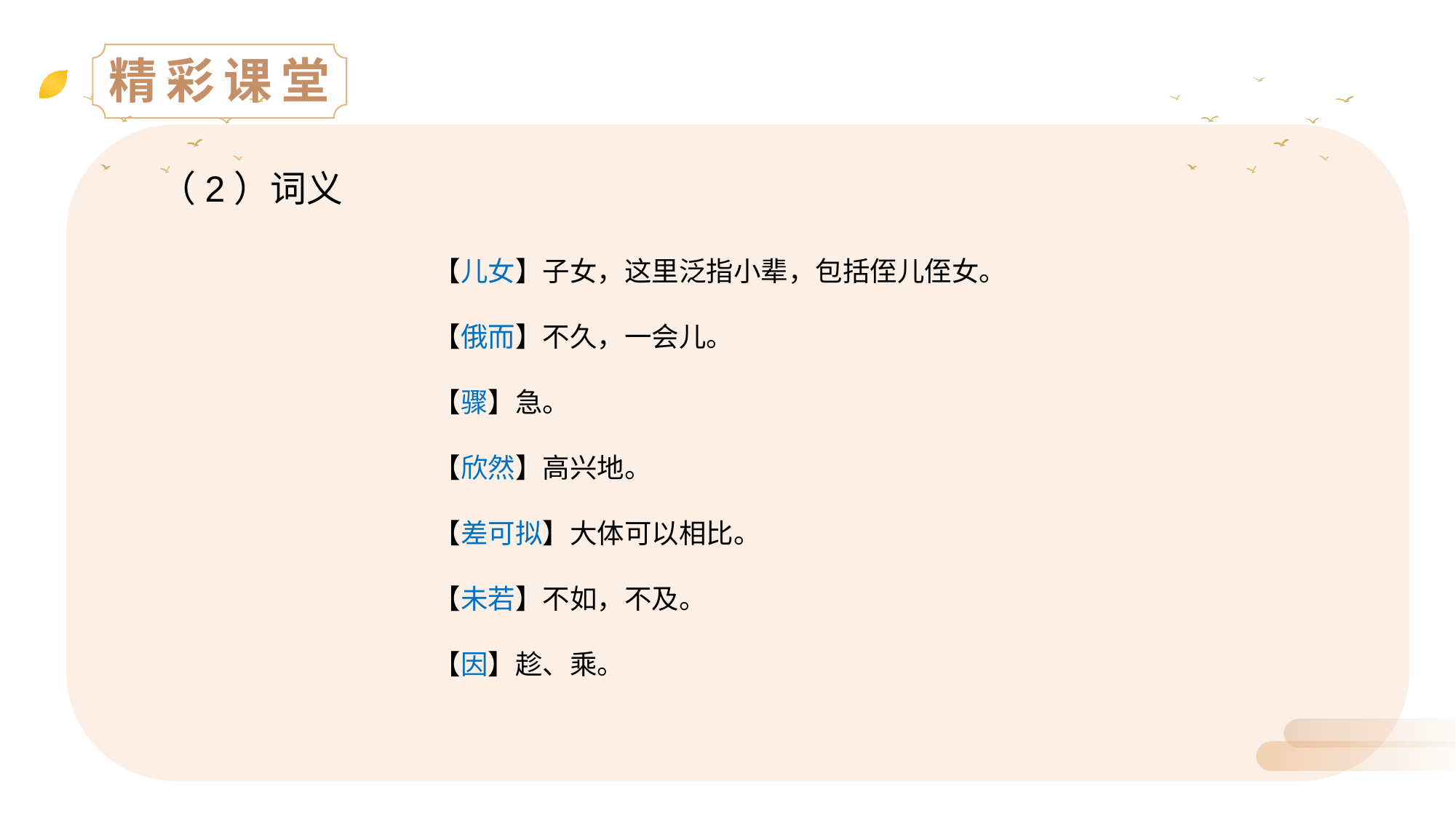

精彩课堂

（2）词义
【儿女】子女，这里泛指小辈，包括侄儿侄女。
【俄而】不久，一会儿。
【骤】急。
【欣然】高兴地。
【差可拟】大体可以相比。
【未若】不如，不及。
【因】趁、乘。